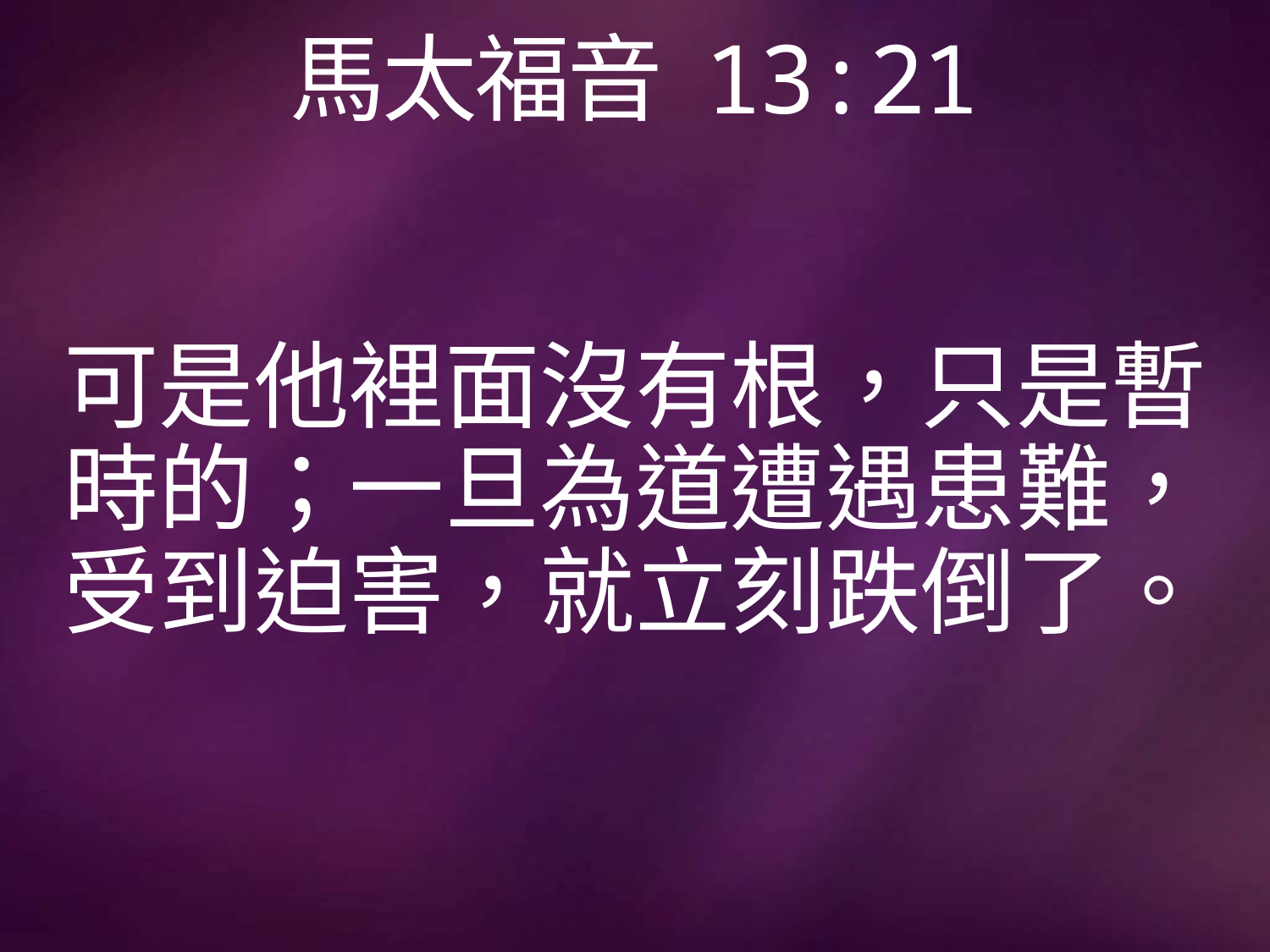

# 馬太福音 13:21
可是他裡面沒有根，只是暫時的；一旦為道遭遇患難，受到迫害，就立刻跌倒了。